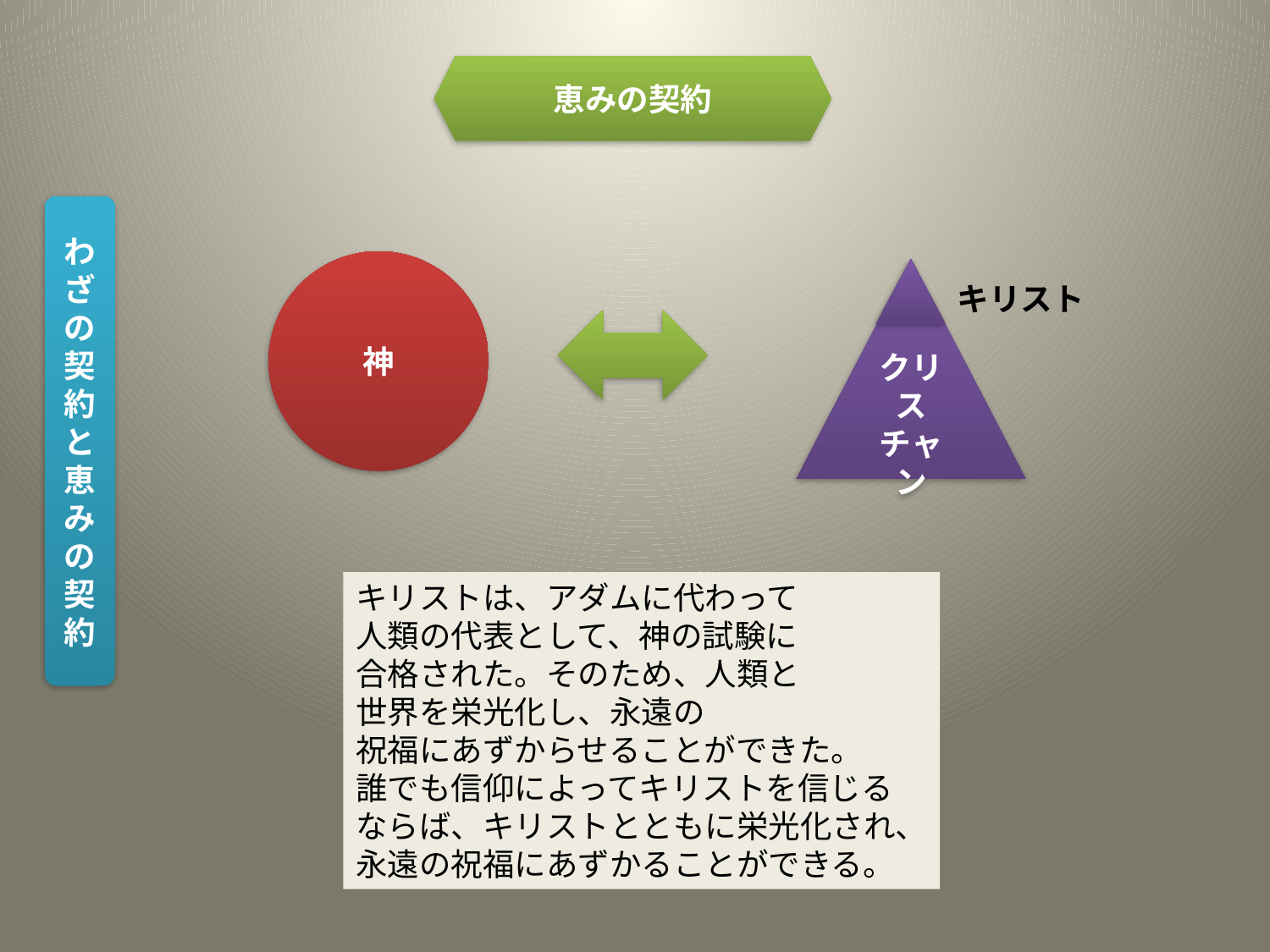

恵みの契約
わざの契約と恵みの契約
神
クリスチャン

キリスト

キリストは、アダムに代わって
人類の代表として、神の試験に
合格された。そのため、人類と
世界を栄光化し、永遠の
祝福にあずからせることができた。
誰でも信仰によってキリストを信じる
ならば、キリストとともに栄光化され、
永遠の祝福にあずかることができる。